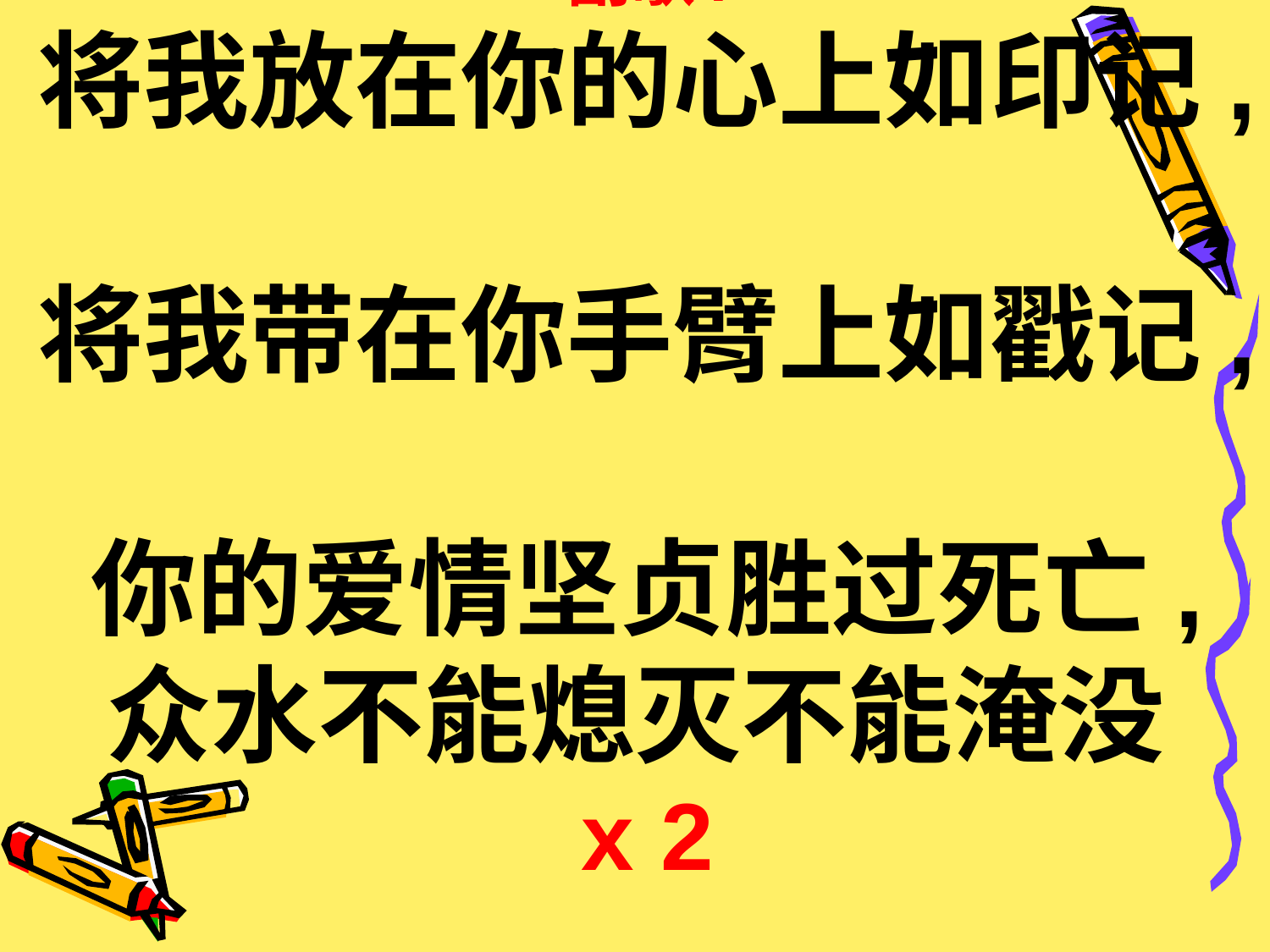

# 副歌. 将我放在你的心上如印记, 将我带在你手臂上如戳记, 你的爱情坚贞胜过死亡, 众水不能熄灭不能淹没 x 2